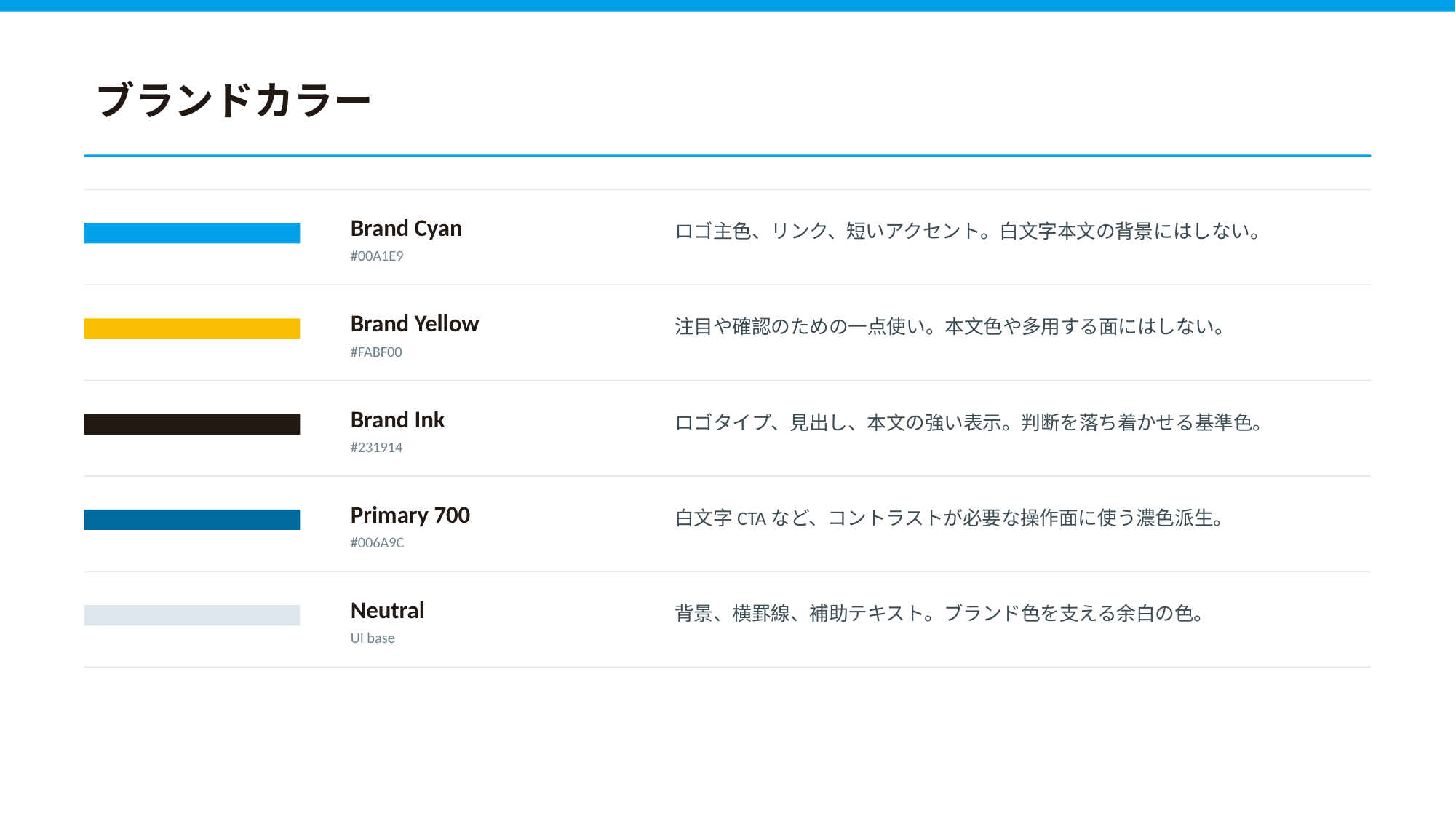

ブランドカラー

Brand Cyan
ロゴ主色、リンク、短いアクセント。白文字本文の背景にはしない。

#00A1E9

Brand Yellow
注目や確認のための一点使い。本文色や多用する面にはしない。

#FABF00

Brand Ink
ロゴタイプ、見出し、本文の強い表示。判断を落ち着かせる基準色。

#231914

Primary 700
白文字CTAなど、コントラストが必要な操作面に使う濃色派生。

#006A9C

Neutral
背景、横罫線、補助テキスト。ブランド色を支える余白の色。

UI base